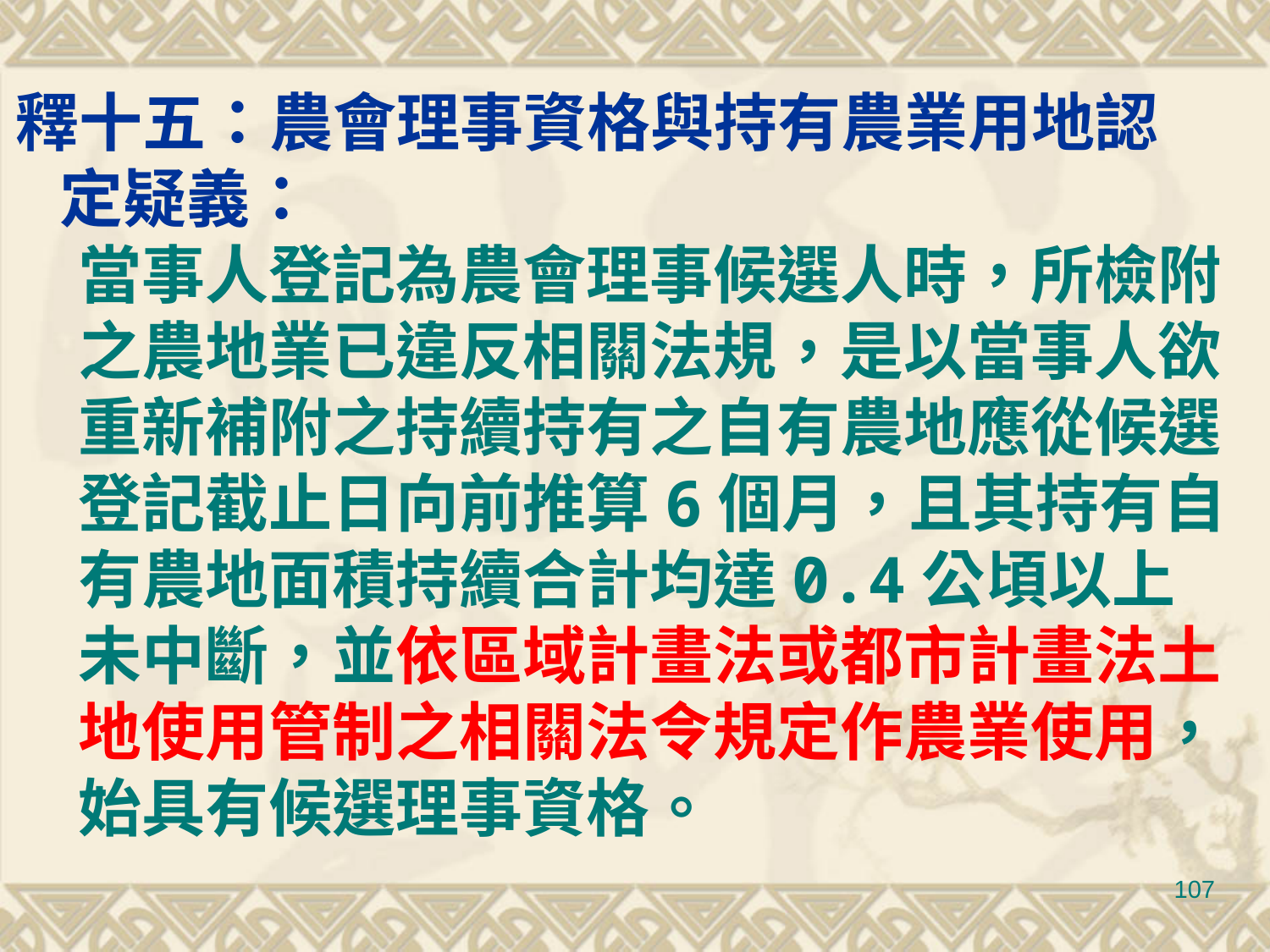

釋十五：農會理事資格與持有農業用地認
  定疑義：
當事人登記為農會理事候選人時，所檢附之農地業已違反相關法規，是以當事人欲重新補附之持續持有之自有農地應從候選登記截止日向前推算6個月，且其持有自有農地面積持續合計均達0.4公頃以上未中斷，並依區域計畫法或都市計畫法土地使用管制之相關法令規定作農業使用，始具有候選理事資格。
107